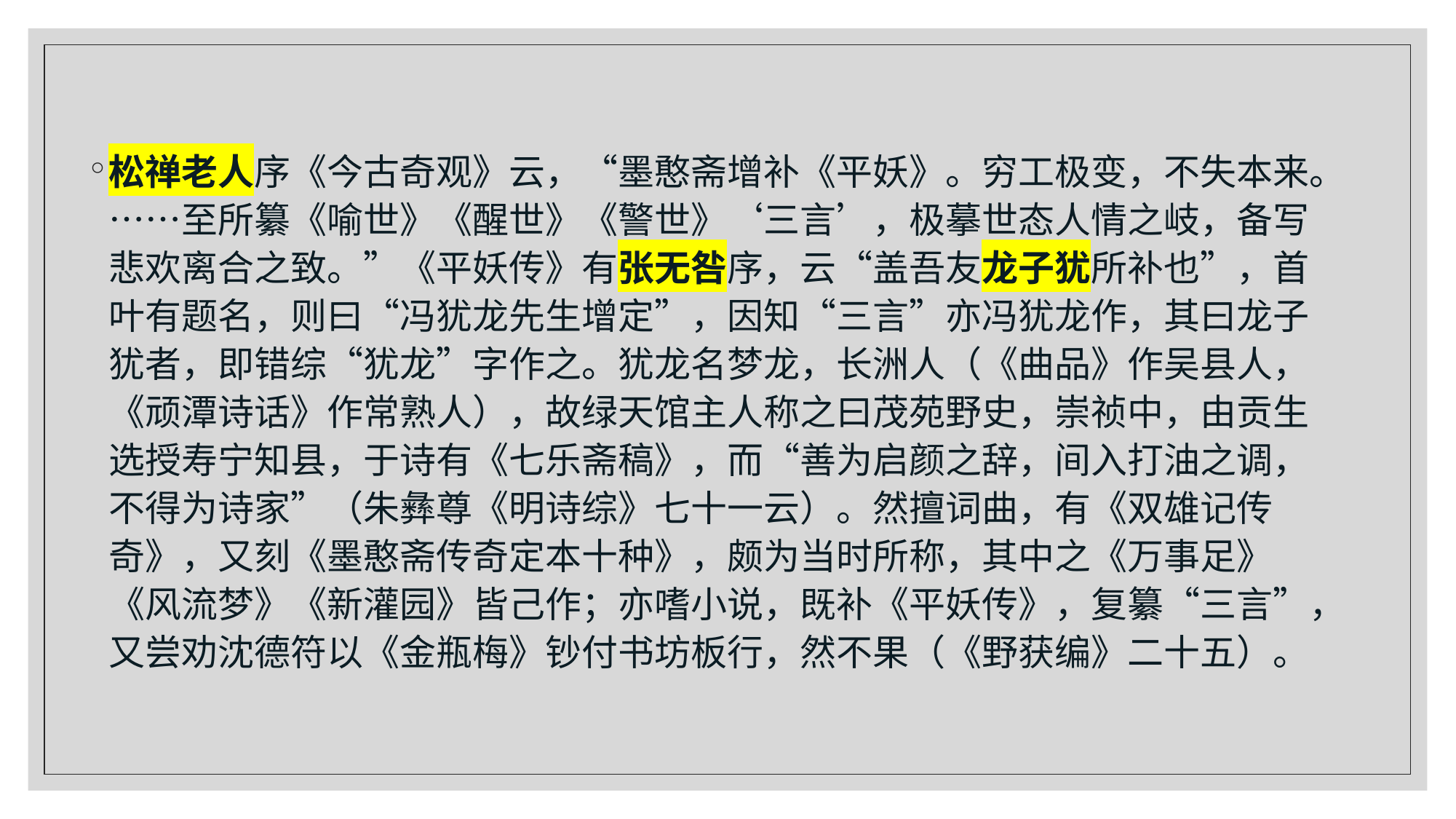

松禅老人序《今古奇观》云，“墨憨斋增补《平妖》。穷工极变，不失本来。……至所纂《喻世》《醒世》《警世》‘三言’，极摹世态人情之岐，备写悲欢离合之致。”《平妖传》有张无咎序，云“盖吾友龙子犹所补也”，首叶有题名，则曰“冯犹龙先生增定”，因知“三言”亦冯犹龙作，其曰龙子犹者，即错综“犹龙”字作之。犹龙名梦龙，长洲人（《曲品》作吴县人，《顽潭诗话》作常熟人），故绿天馆主人称之曰茂苑野史，崇祯中，由贡生选授寿宁知县，于诗有《七乐斋稿》，而“善为启颜之辞，间入打油之调，不得为诗家”（朱彝尊《明诗综》七十一云）。然擅词曲，有《双雄记传奇》，又刻《墨憨斋传奇定本十种》，颇为当时所称，其中之《万事足》《风流梦》《新灌园》皆己作；亦嗜小说，既补《平妖传》，复纂“三言”，又尝劝沈德符以《金瓶梅》钞付书坊板行，然不果（《野获编》二十五）。